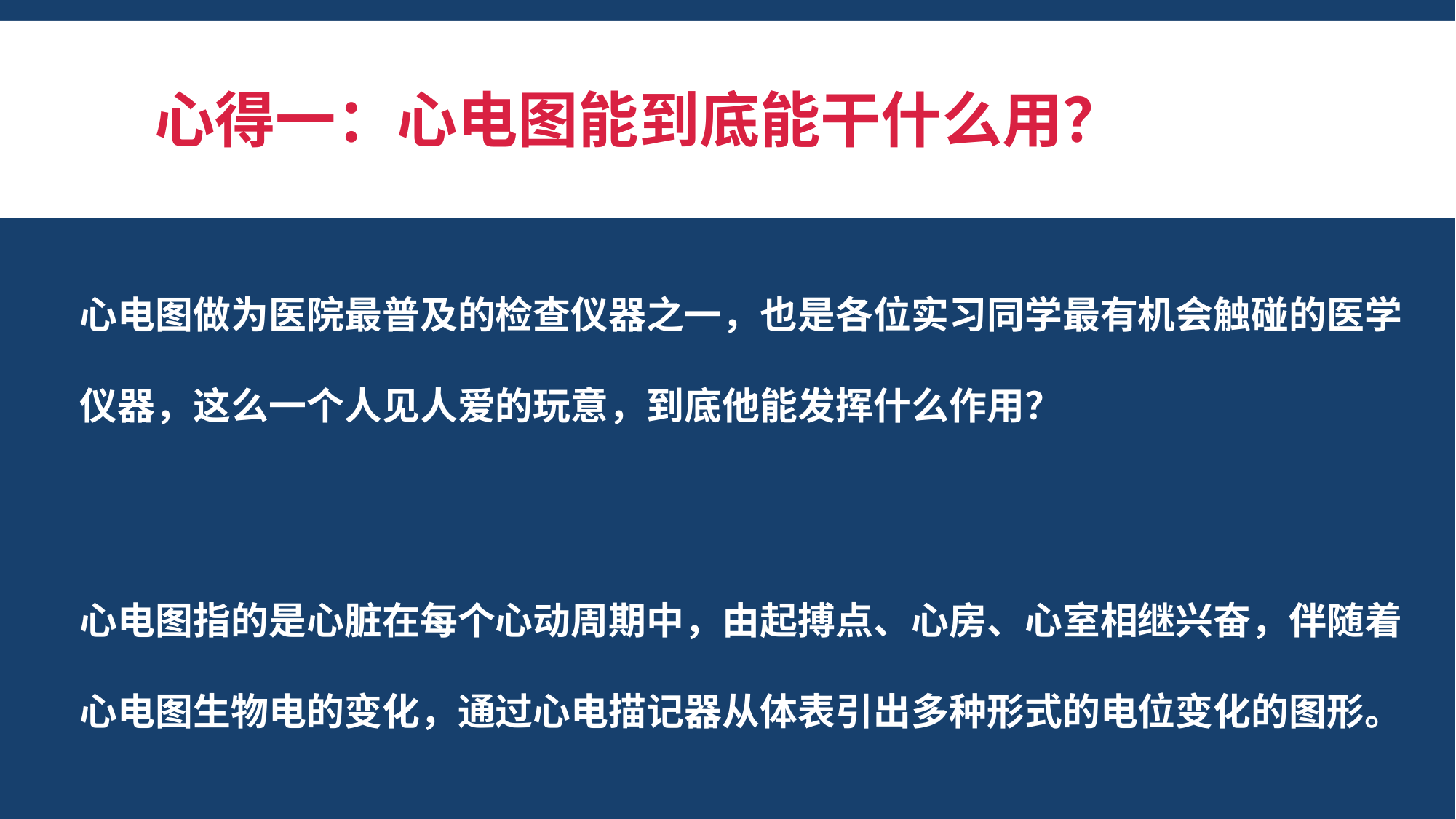

# 心得一：心电图能到底能干什么用？
心电图做为医院最普及的检查仪器之一，也是各位实习同学最有机会触碰的医学仪器，这么一个人见人爱的玩意，到底他能发挥什么作用？

心电图指的是心脏在每个心动周期中，由起搏点、心房、心室相继兴奋，伴随着心电图生物电的变化，通过心电描记器从体表引出多种形式的电位变化的图形。